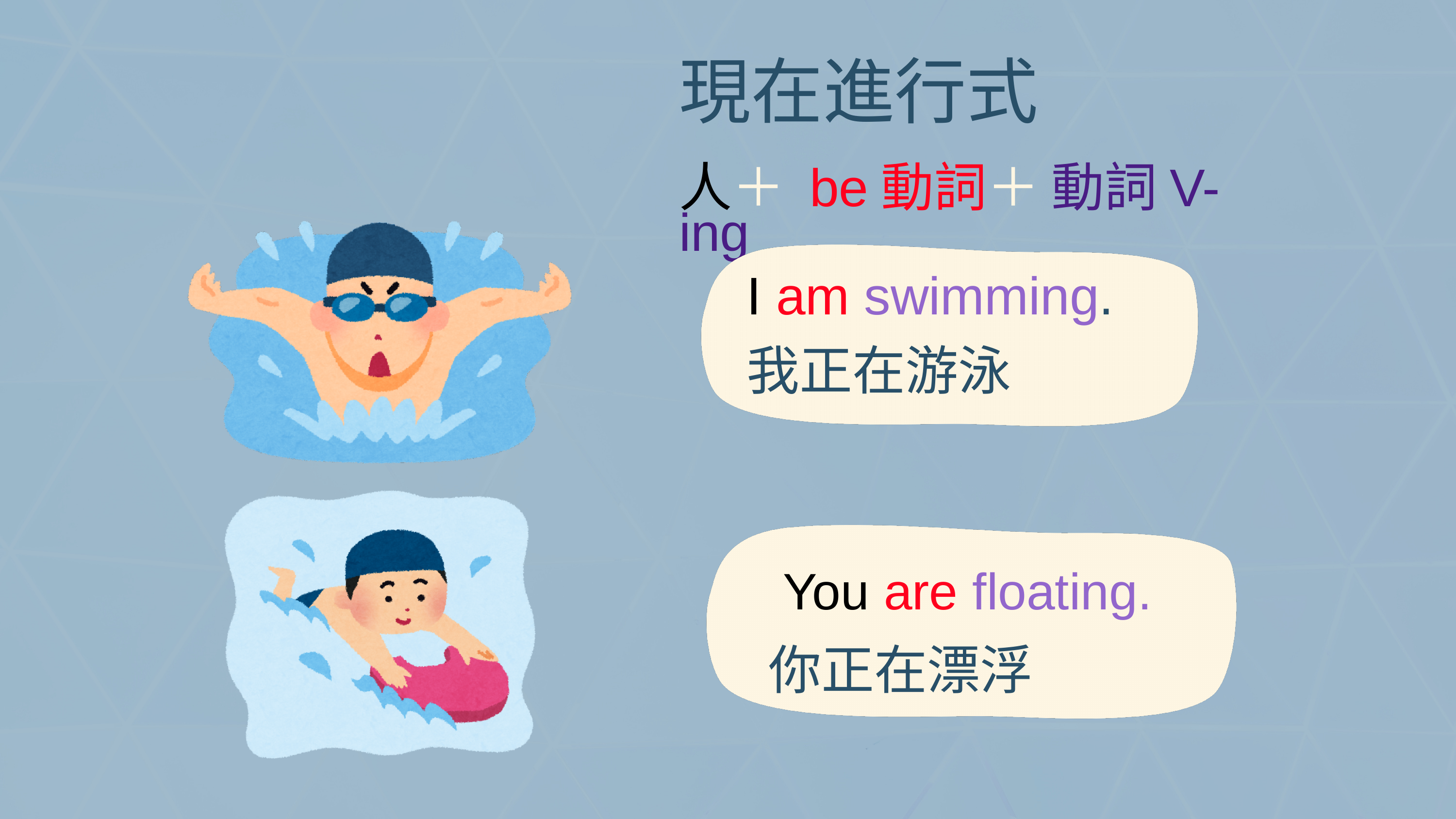

現在進行式
人＋ be動詞＋ 動詞V-ing

I am swimming.

我正在游泳

 You are floating.
你正在漂浮